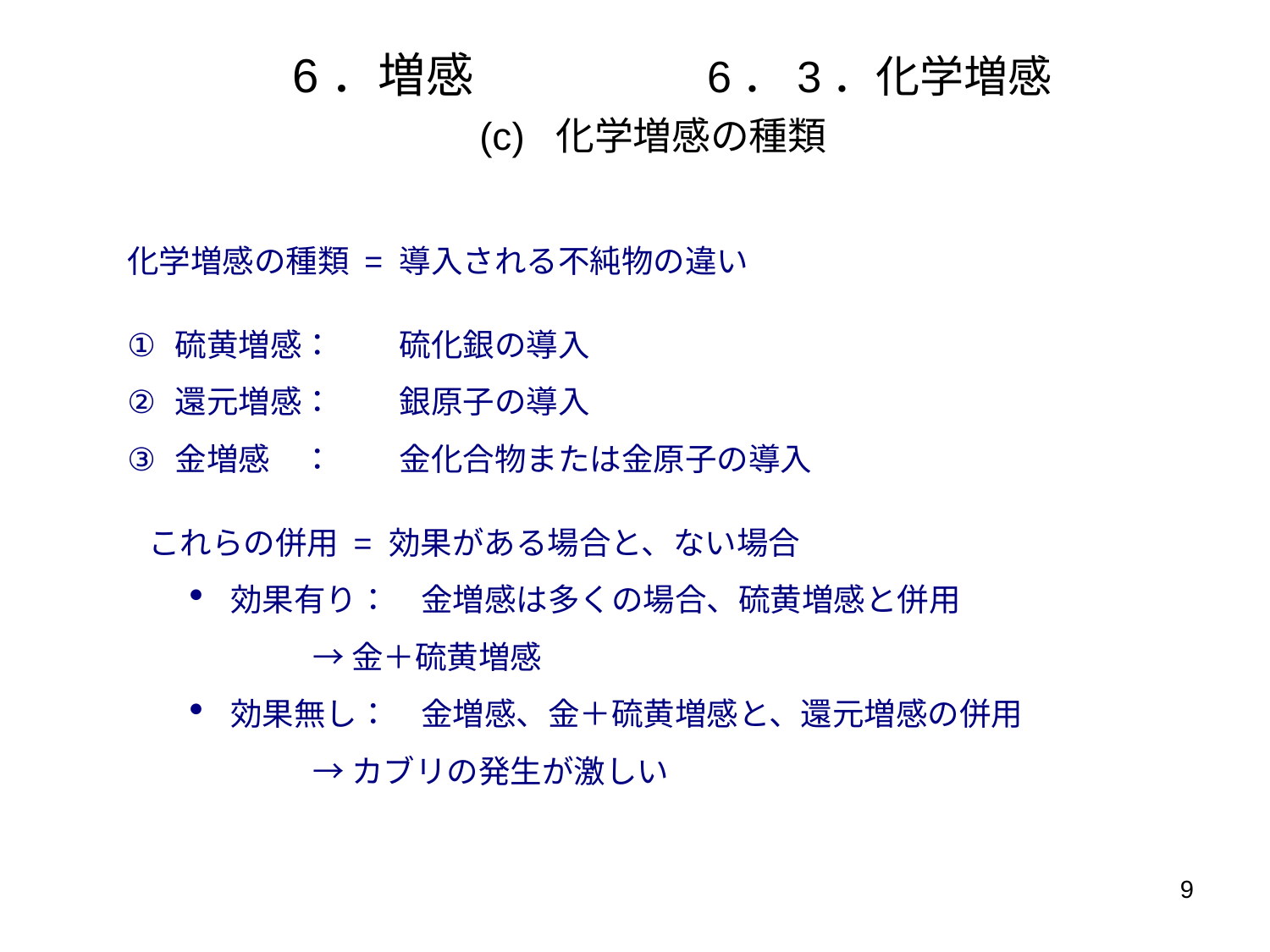

# 6．増感　　　　   6．3．化学増感 (c)  化学増感の種類
化学増感の種類 = 導入される不純物の違い
硫黄増感：	硫化銀の導入
還元増感：　	銀原子の導入
金増感　：　	金化合物または金原子の導入
これらの併用 = 効果がある場合と、ない場合
効果有り：　金増感は多くの場合、硫黄増感と併用
	 → 金＋硫黄増感
効果無し：　金増感、金＋硫黄増感と、還元増感の併用
	 → カブリの発生が激しい

9